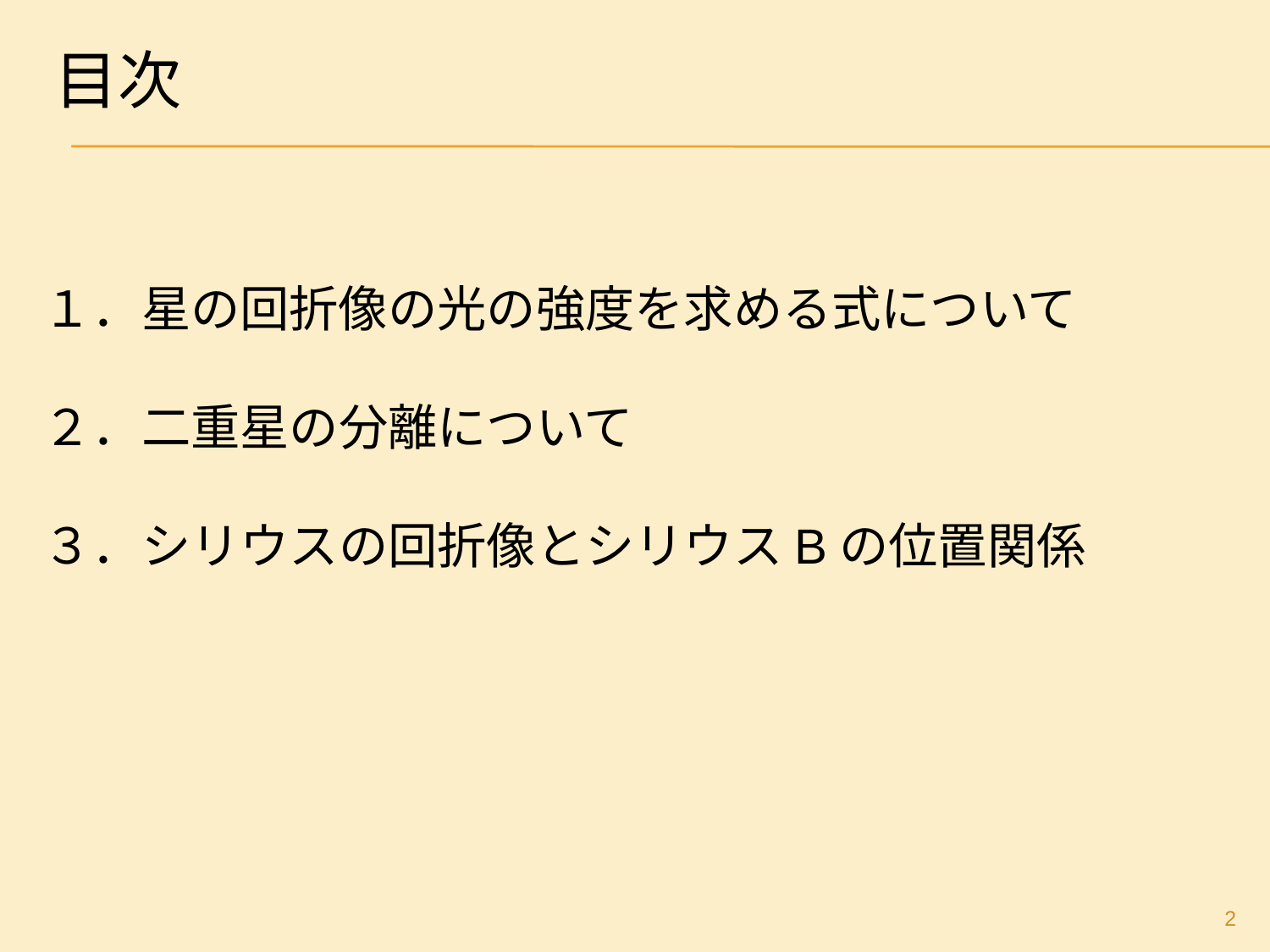

# 目次
１．星の回折像の光の強度を求める式について

２．二重星の分離について

３．シリウスの回折像とシリウスBの位置関係
2